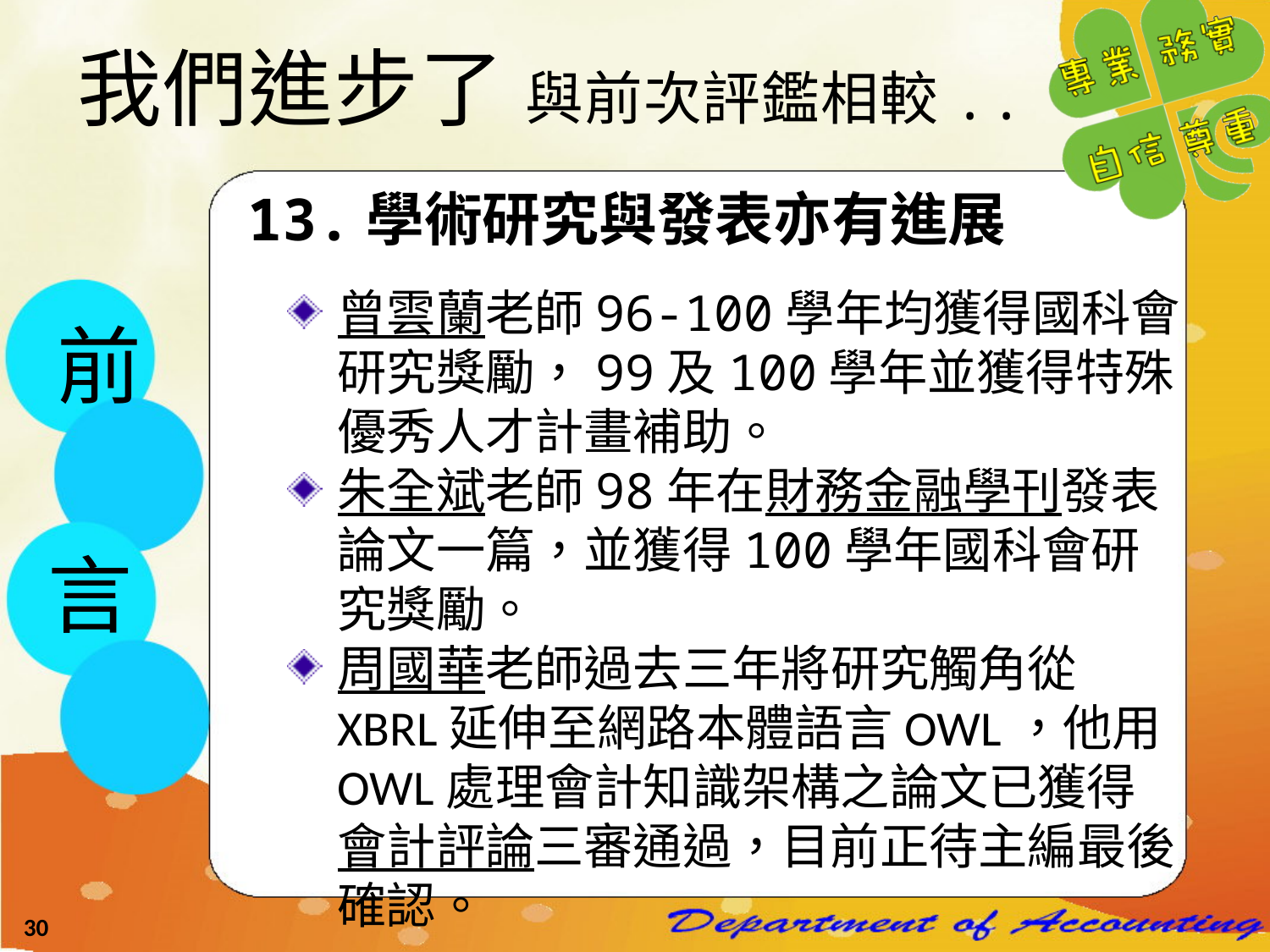

# 我們進步了 與前次評鑑相較..
13.學術研究與發表亦有進展

曾雲蘭老師96-100學年均獲得國科會研究獎勵，99及100學年並獲得特殊優秀人才計畫補助。
朱全斌老師98年在財務金融學刊發表論文一篇，並獲得100學年國科會研究獎勵。
周國華老師過去三年將研究觸角從XBRL延伸至網路本體語言OWL，他用OWL處理會計知識架構之論文已獲得會計評論三審通過，目前正待主編最後確認。

前

言

30